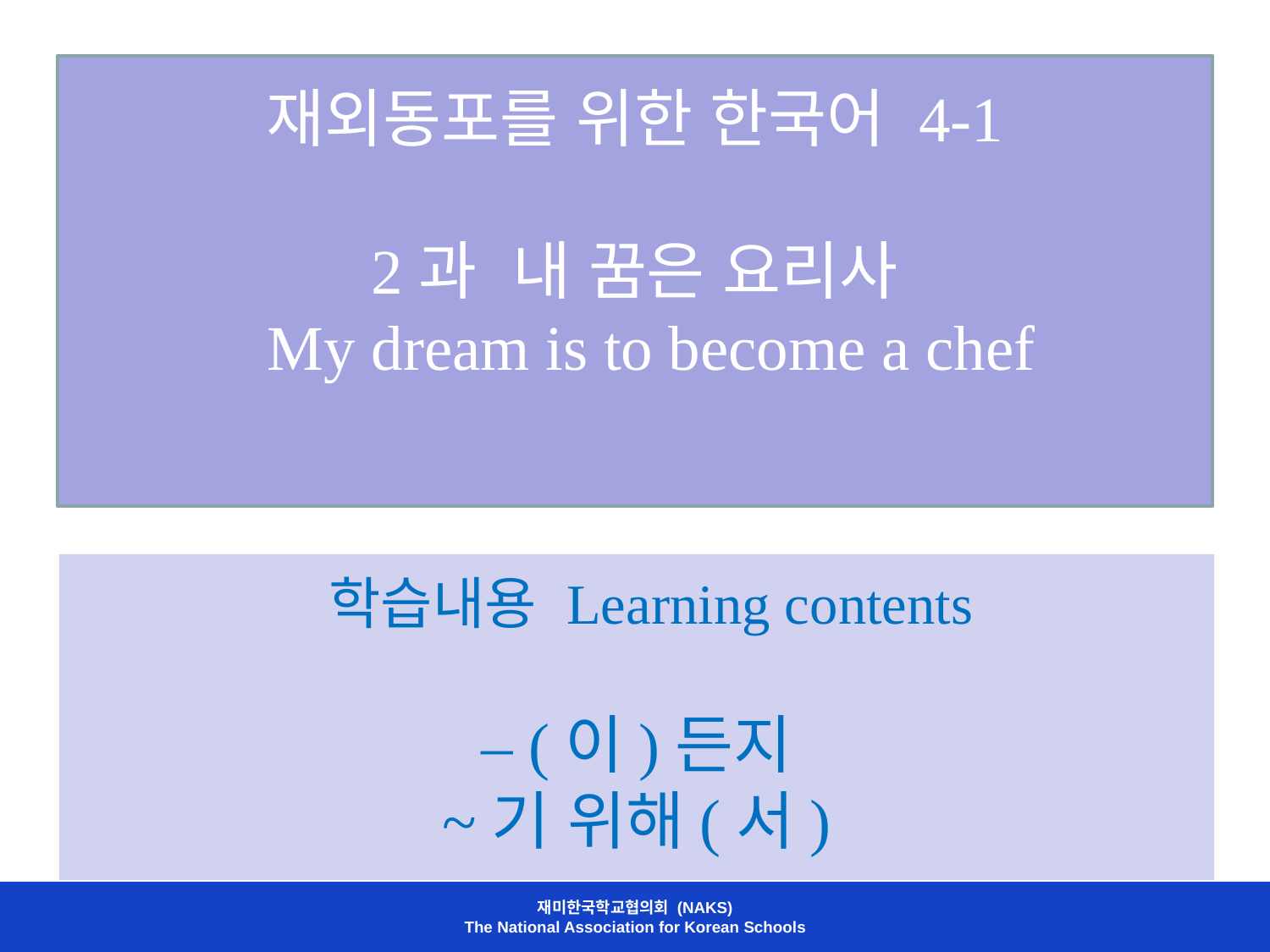

# 재외동포를 위한 한국어 4-1 2과  내 꿈은 요리사 My dream is to become a chef
 학습내용 Learning contents

– (이)든지
~기 위해(서)

재미한국학교협의회 (NAKS)
The National Association for Korean Schools